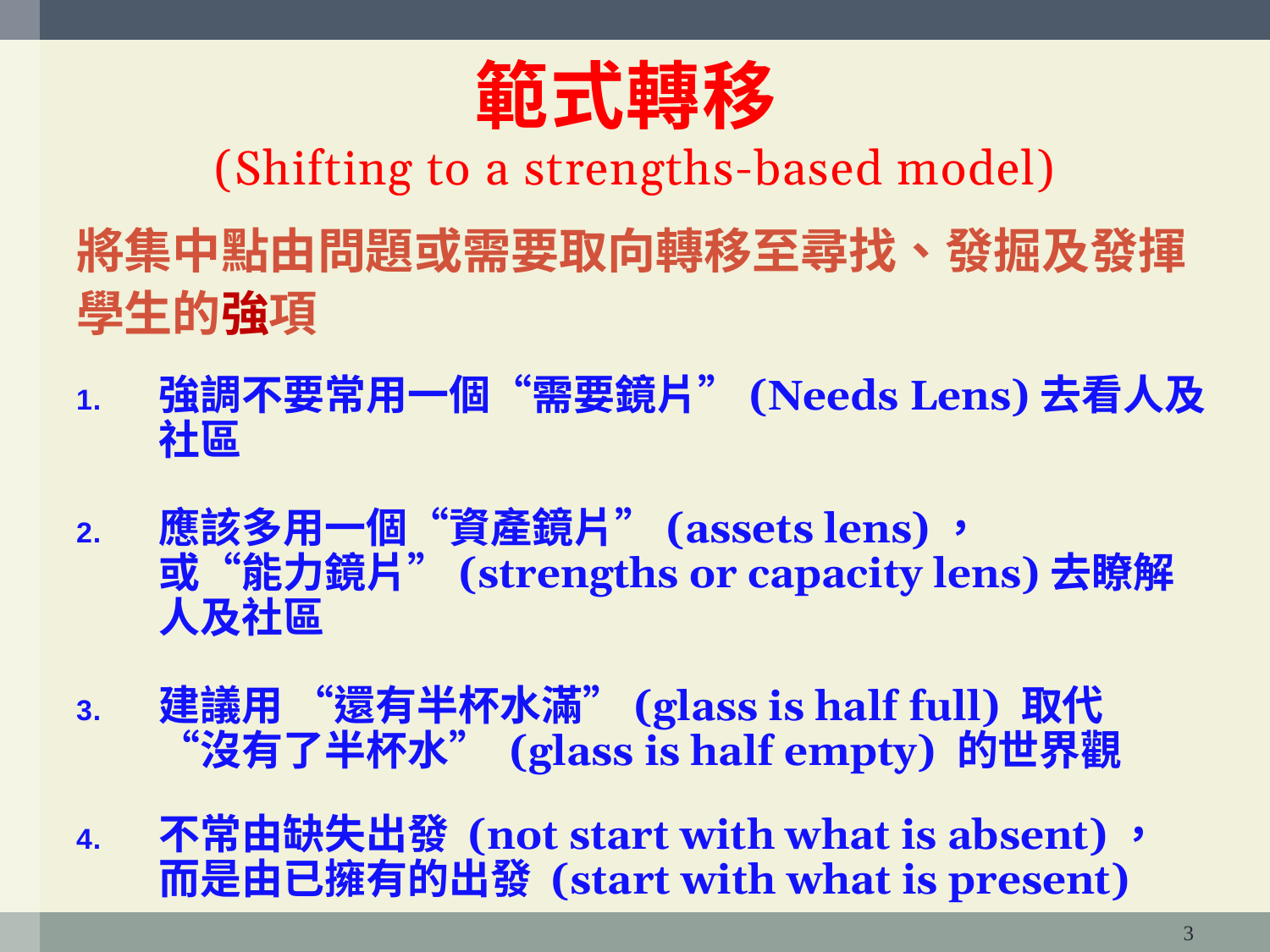

範式轉移
(Shifting to a strengths-based model)
將集中點由問題或需要取向轉移至尋找、發掘及發揮
學生的強項

強調不要常用一個“需要鏡片”(Needs Lens)去看人及社區

應該多用一個“資產鏡片”(assets lens)，
或“能力鏡片”(strengths or capacity lens)去瞭解人及社區

建議用 “還有半杯水滿”(glass is half full) 取代
“沒有了半杯水” (glass is half empty) 的世界觀

不常由缺失出發 (not start with what is absent)，  而是由已擁有的出發 (start with what is present)

3